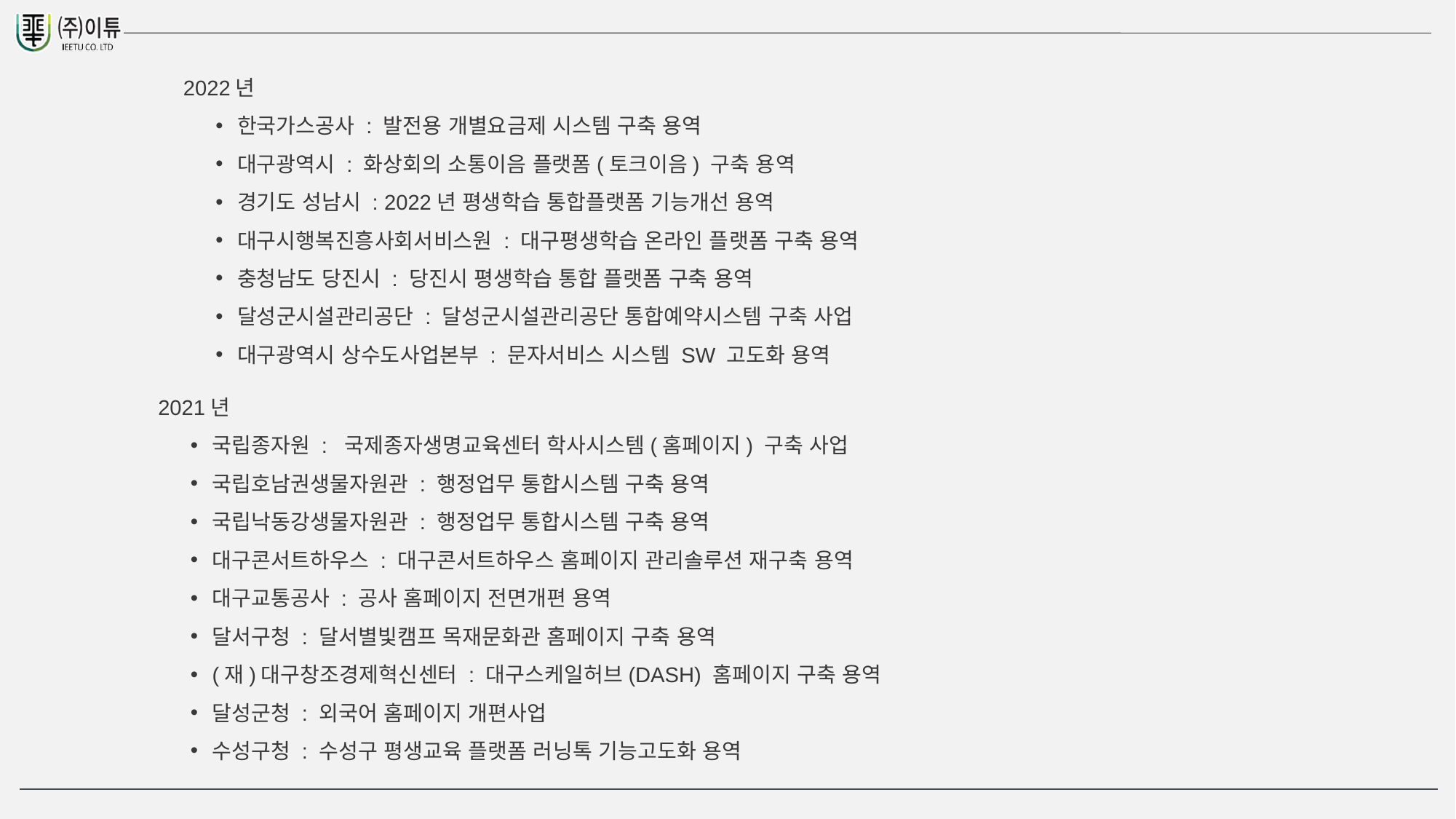

2022년
한국가스공사 : 발전용 개별요금제 시스템 구축 용역
대구광역시 : 화상회의 소통이음 플랫폼(토크이음) 구축 용역
경기도 성남시 : 2022년 평생학습 통합플랫폼 기능개선 용역
대구시행복진흥사회서비스원 : 대구평생학습 온라인 플랫폼 구축 용역
충청남도 당진시 : 당진시 평생학습 통합 플랫폼 구축 용역
달성군시설관리공단 : 달성군시설관리공단 통합예약시스템 구축 사업
대구광역시 상수도사업본부 : 문자서비스 시스템 SW 고도화 용역
2021년
국립종자원 :  국제종자생명교육센터 학사시스템(홈페이지) 구축 사업
국립호남권생물자원관 : 행정업무 통합시스템 구축 용역
국립낙동강생물자원관 : 행정업무 통합시스템 구축 용역
대구콘서트하우스 : 대구콘서트하우스 홈페이지 관리솔루션 재구축 용역
대구교통공사 : 공사 홈페이지 전면개편 용역
달서구청 : 달서별빛캠프 목재문화관 홈페이지 구축 용역
(재)대구창조경제혁신센터 : 대구스케일허브(DASH) 홈페이지 구축 용역
달성군청 : 외국어 홈페이지 개편사업
수성구청 : 수성구 평생교육 플랫폼 러닝톡 기능고도화 용역